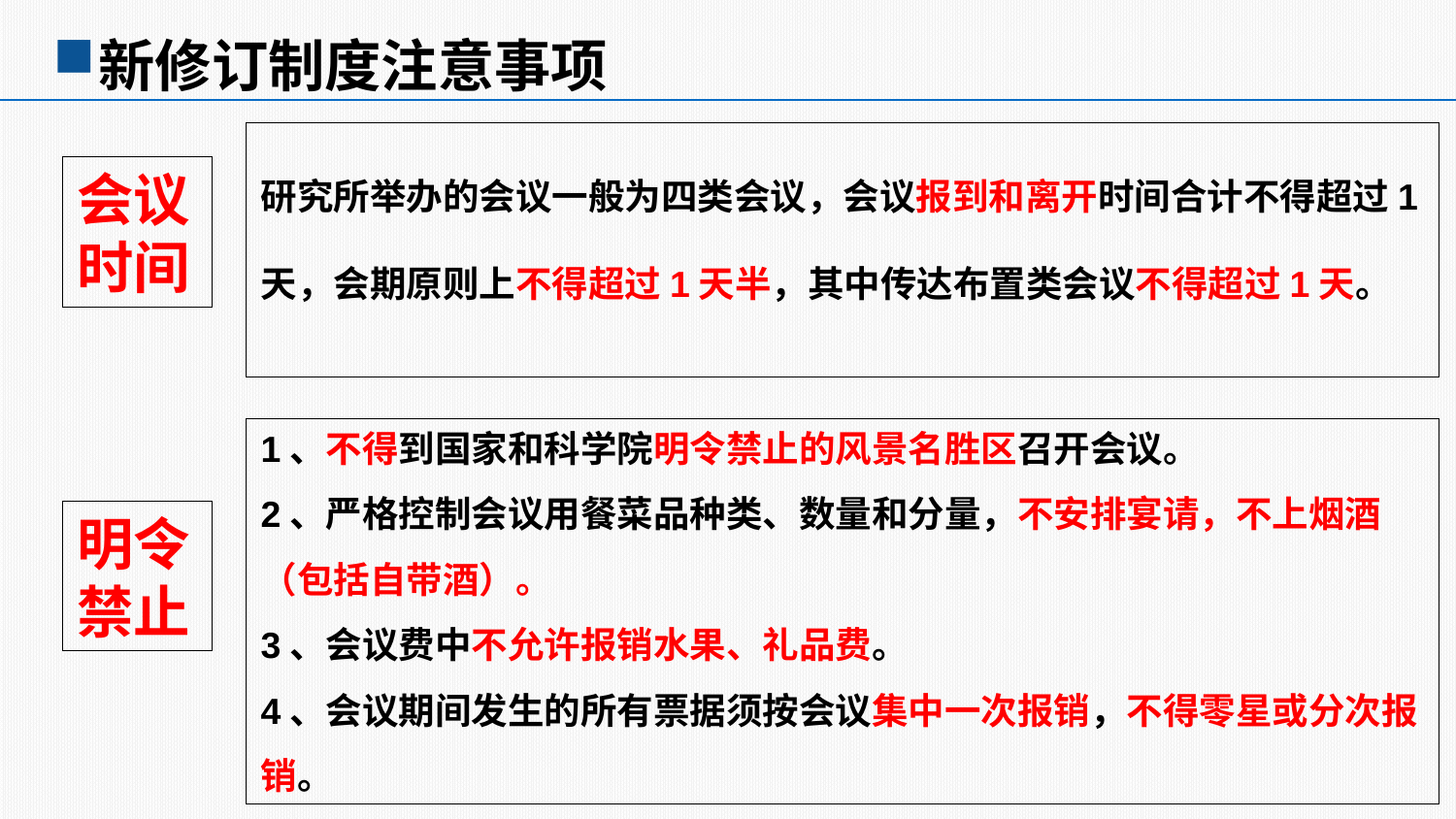

新修订制度注意事项
研究所举办的会议一般为四类会议，会议报到和离开时间合计不得超过1天，会期原则上不得超过1天半，其中传达布置类会议不得超过1天。

会议时间
1、不得到国家和科学院明令禁止的风景名胜区召开会议。
2、严格控制会议用餐菜品种类、数量和分量，不安排宴请，不上烟酒（包括自带酒）。
3、会议费中不允许报销水果、礼品费。
4、会议期间发生的所有票据须按会议集中一次报销，不得零星或分次报销。
明令禁止